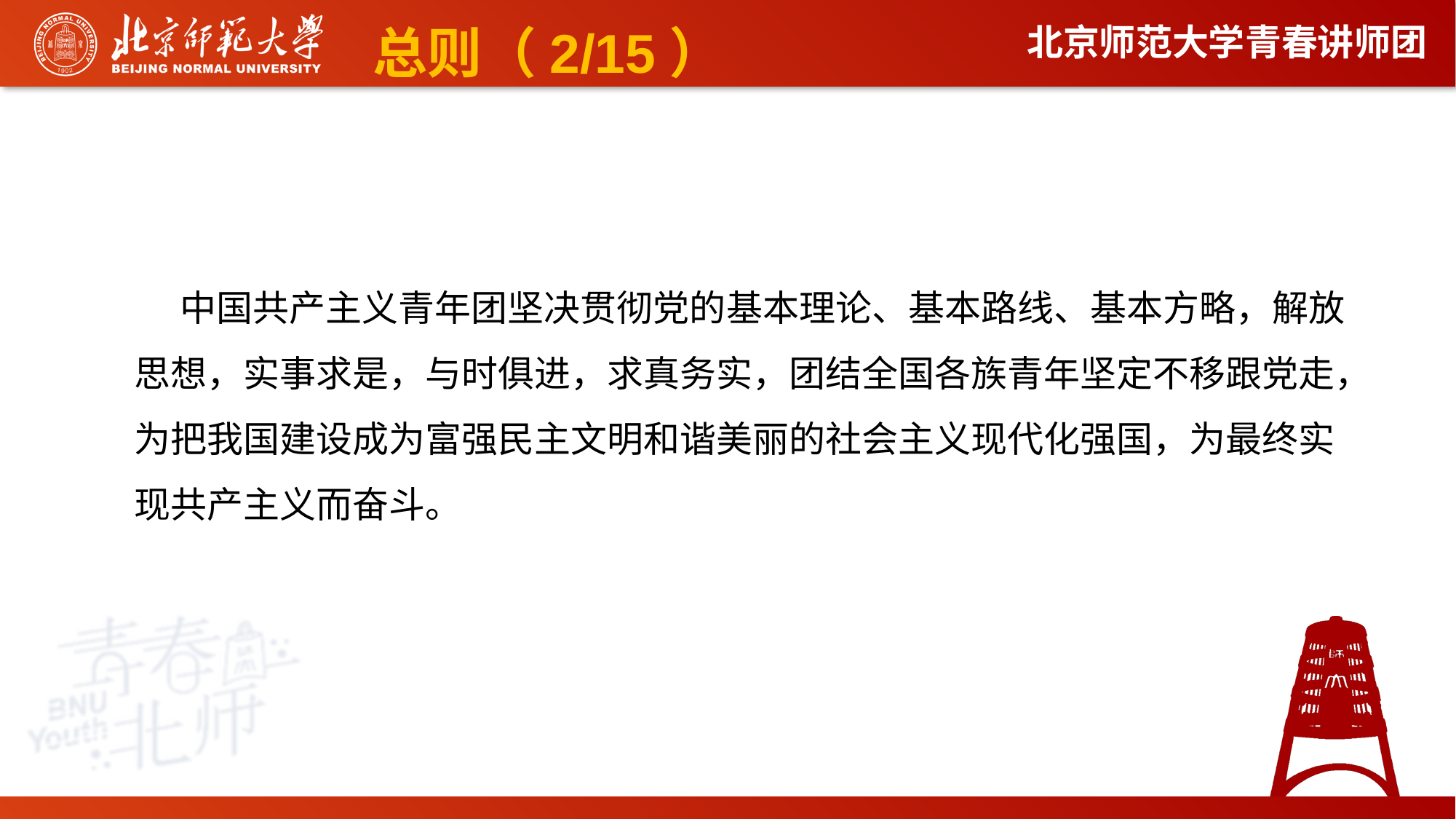

总则（2/15）

中国共产主义青年团坚决贯彻党的基本理论、基本路线、基本方略，解放思想，实事求是，与时俱进，求真务实，团结全国各族青年坚定不移跟党走，为把我国建设成为富强民主文明和谐美丽的社会主义现代化强国，为最终实现共产主义而奋斗。